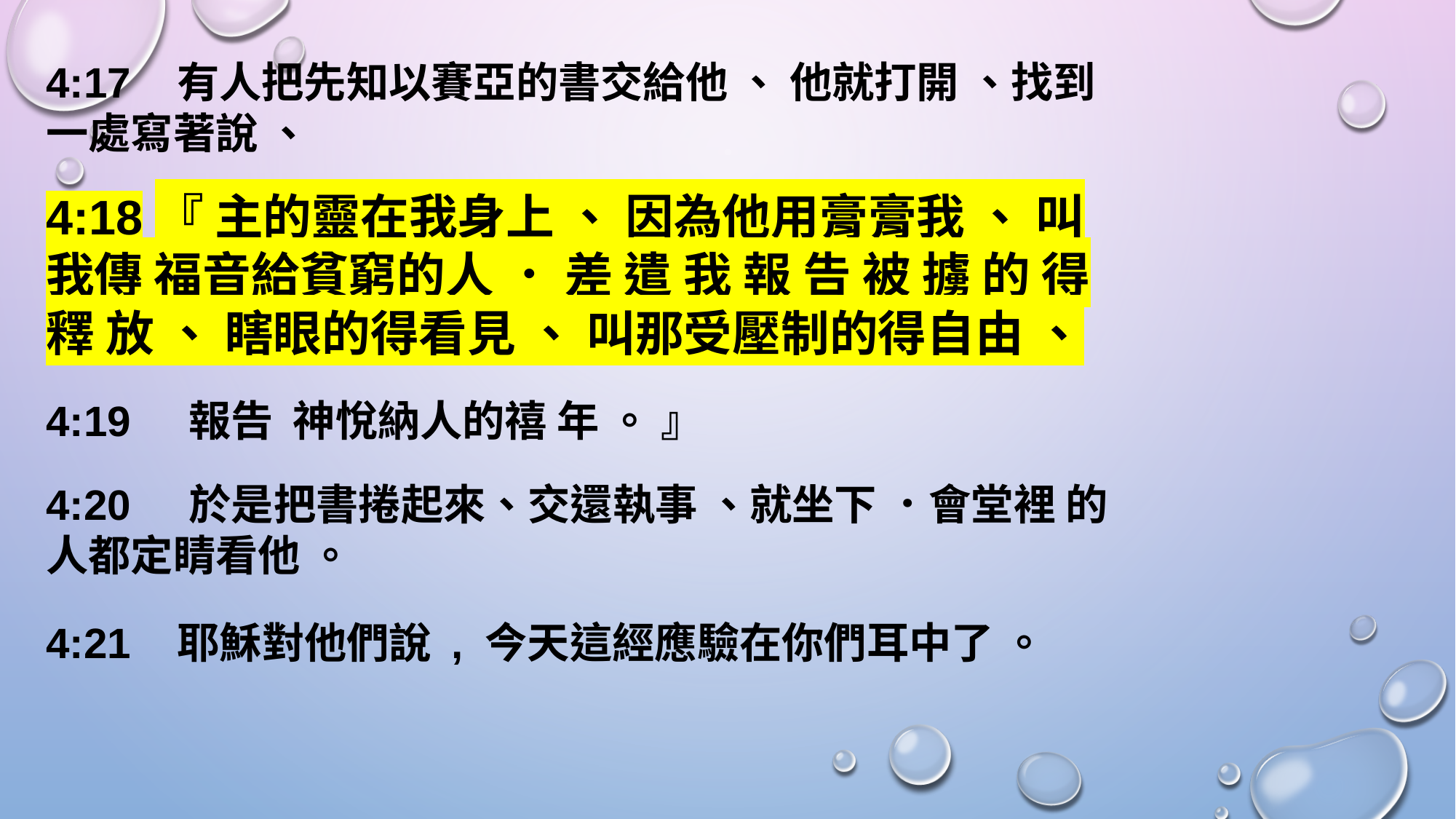

4:17   有人把先知以賽亞的書交給他 、 他就打開 、找到一處寫著說 、

4:18	『 主的靈在我身上 、 因為他用膏膏我 、 叫我傳 福音給貧窮的人 ． 差 遣 我 報 告 被 擄 的 得 釋 放 、 瞎眼的得看見 、 叫那受壓制的得自由 、

4:19	  報告  神悅納人的禧 年 。 』

4:20	  於是把書捲起來、交還執事 、就坐下 ．會堂裡 的人都定睛看他 。

4:21	 耶穌對他們說 , 今天這經應驗在你們耳中了 。